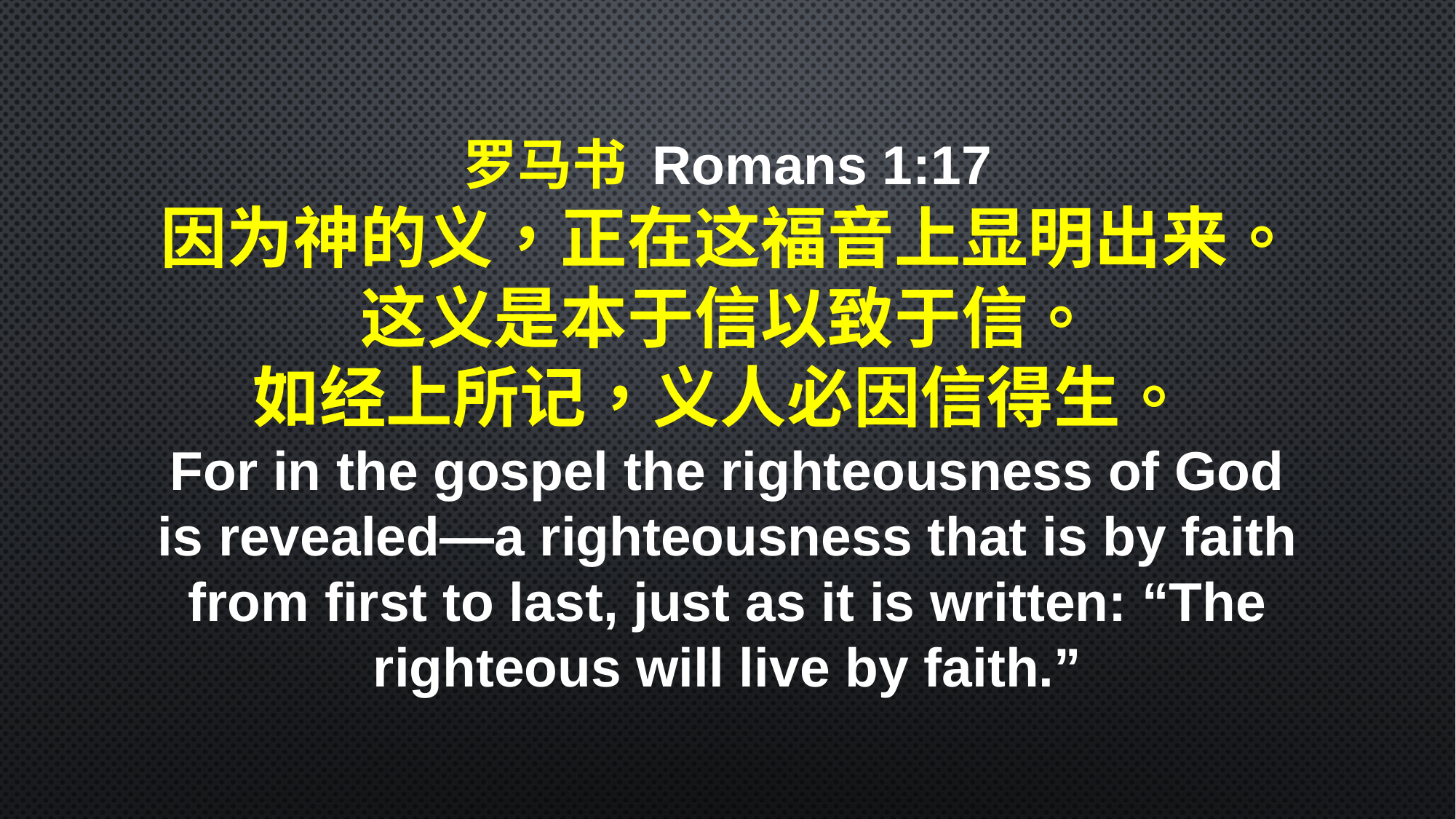

罗马书 Romans 1:17
因为神的义，正在这福音上显明出来。这义是本于信以致于信。
如经上所记，义人必因信得生。
For in the gospel the righteousness of God is revealed—a righteousness that is by faith from first to last, just as it is written: “The righteous will live by faith.”